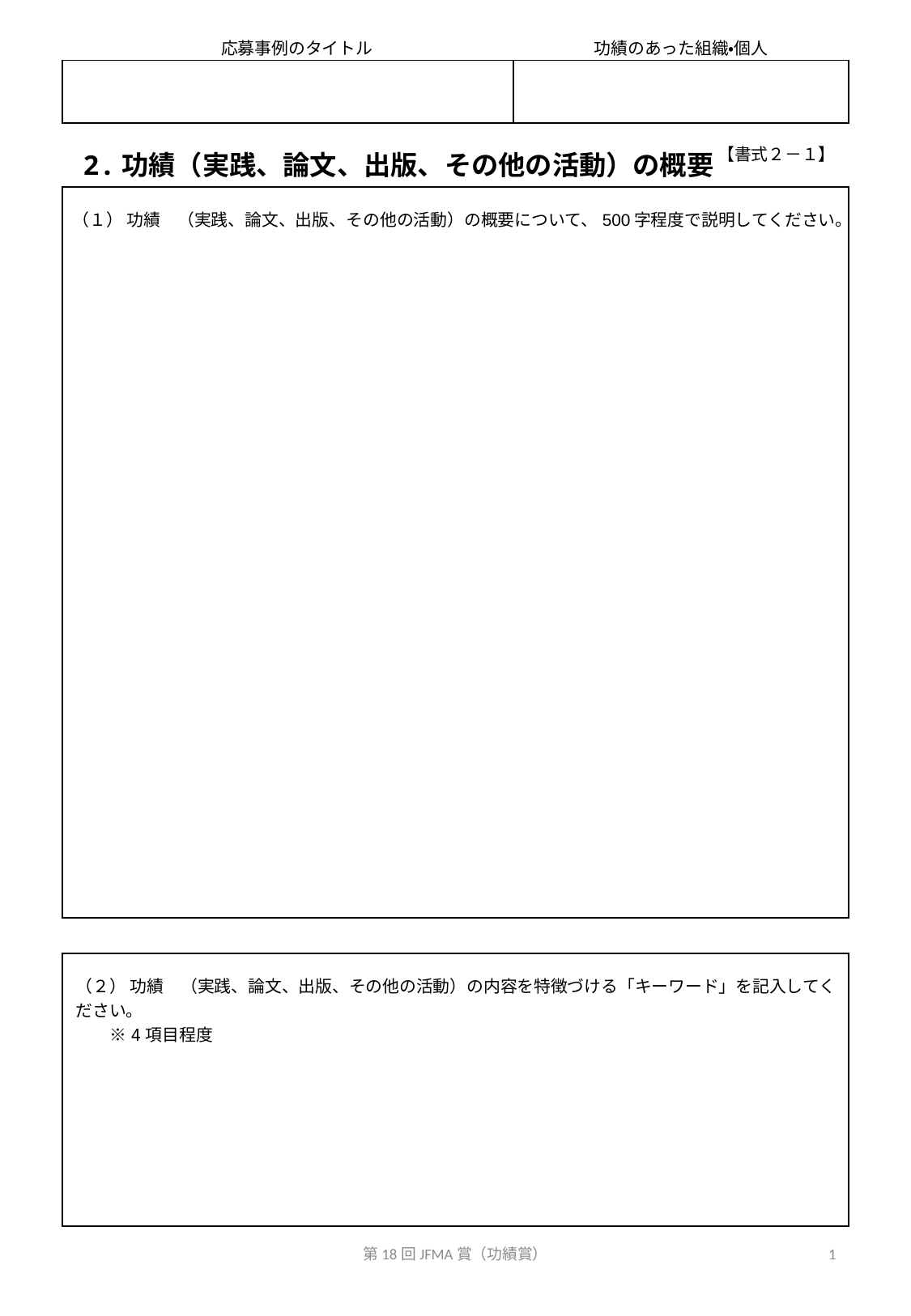

功績のあった組織・個人
応募事例のタイトル
|  |
| --- |
|  |
| --- |
【書式２－１】
2.功績（実践、論文、出版、その他の活動）の概要
| （１） 功績　（実践、論文、出版、その他の活動）の概要について、500字程度で説明してください。 |
| --- |
| （２） 功績　（実践、論文、出版、その他の活動）の内容を特徴づける「キーワード」を記入してください。　 　　※4項目程度 |
| --- |
第18回JFMA賞（功績賞）
1